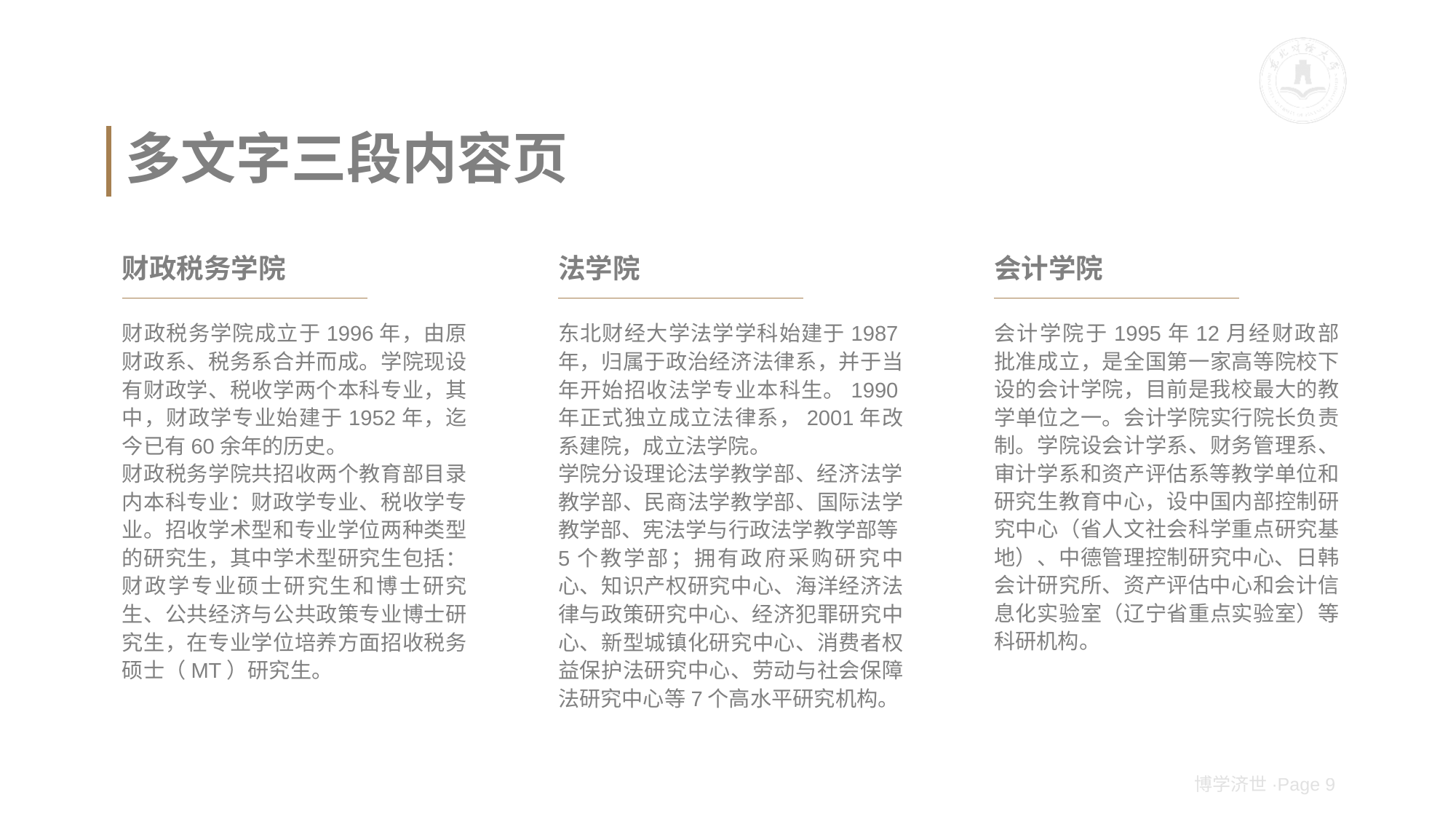

# 多文字三段内容页
财政税务学院
法学院
会计学院
财政税务学院成立于1996年，由原财政系、税务系合并而成。学院现设有财政学、税收学两个本科专业，其中，财政学专业始建于1952年，迄今已有60余年的历史。
财政税务学院共招收两个教育部目录内本科专业：财政学专业、税收学专业。招收学术型和专业学位两种类型的研究生，其中学术型研究生包括：财政学专业硕士研究生和博士研究生、公共经济与公共政策专业博士研究生，在专业学位培养方面招收税务硕士（MT）研究生。
东北财经大学法学学科始建于1987年，归属于政治经济法律系，并于当年开始招收法学专业本科生。1990年正式独立成立法律系，2001年改系建院，成立法学院。
学院分设理论法学教学部、经济法学教学部、民商法学教学部、国际法学教学部、宪法学与行政法学教学部等5个教学部；拥有政府采购研究中心、知识产权研究中心、海洋经济法律与政策研究中心、经济犯罪研究中心、新型城镇化研究中心、消费者权益保护法研究中心、劳动与社会保障法研究中心等7个高水平研究机构。
会计学院于1995年12月经财政部批准成立，是全国第一家高等院校下设的会计学院，目前是我校最大的教学单位之一。会计学院实行院长负责制。学院设会计学系、财务管理系、审计学系和资产评估系等教学单位和研究生教育中心，设中国内部控制研究中心（省人文社会科学重点研究基地）、中德管理控制研究中心、日韩会计研究所、资产评估中心和会计信息化实验室（辽宁省重点实验室）等科研机构。
博学济世·Page 9